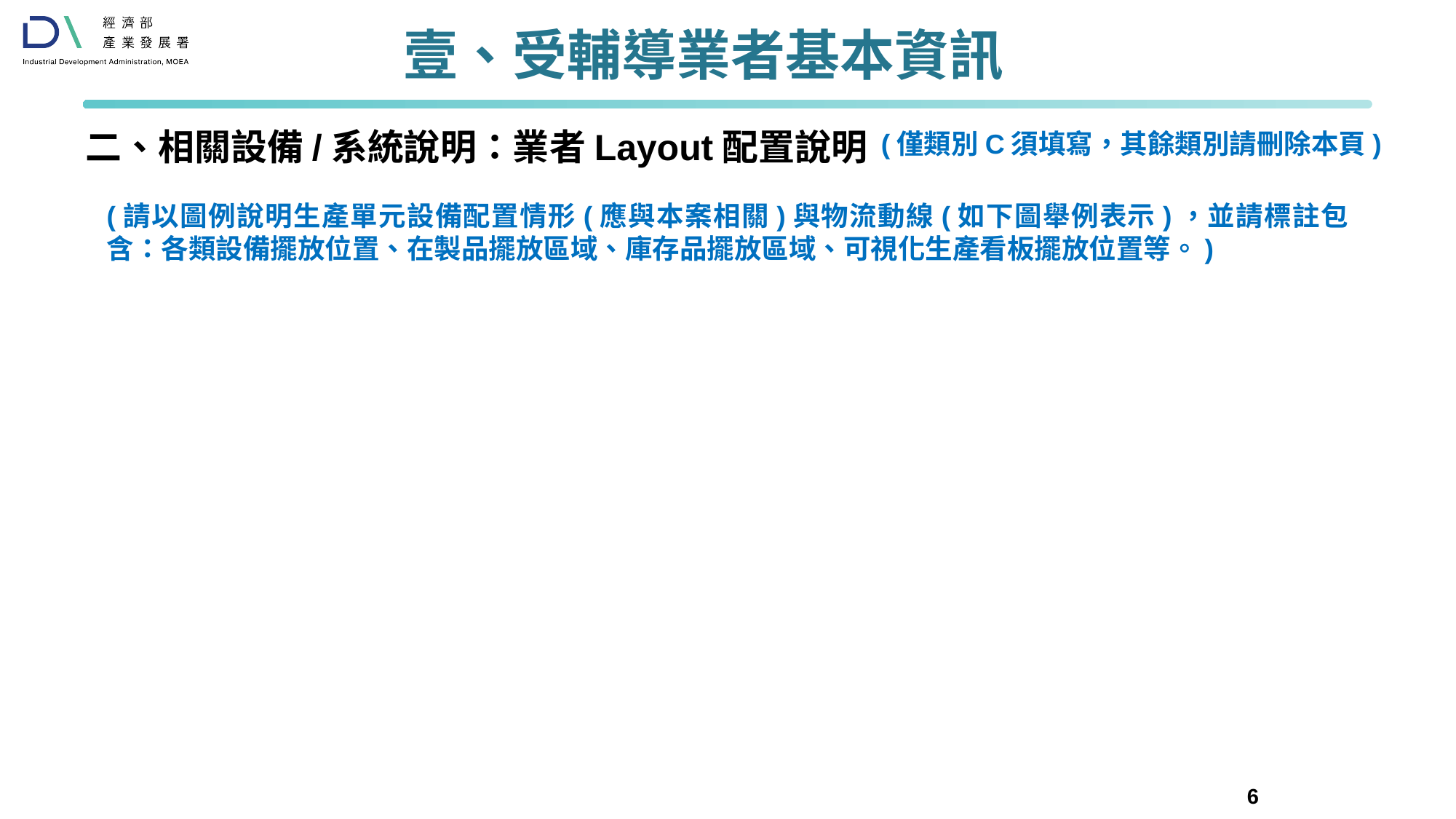

# 壹、受輔導業者基本資訊
(僅類別C須填寫，其餘類別請刪除本頁)
二、相關設備/系統說明：業者Layout配置說明
(請以圖例說明生產單元設備配置情形(應與本案相關)與物流動線(如下圖舉例表示)，並請標註包含：各類設備擺放位置、在製品擺放區域、庫存品擺放區域、可視化生產看板擺放位置等。)
6